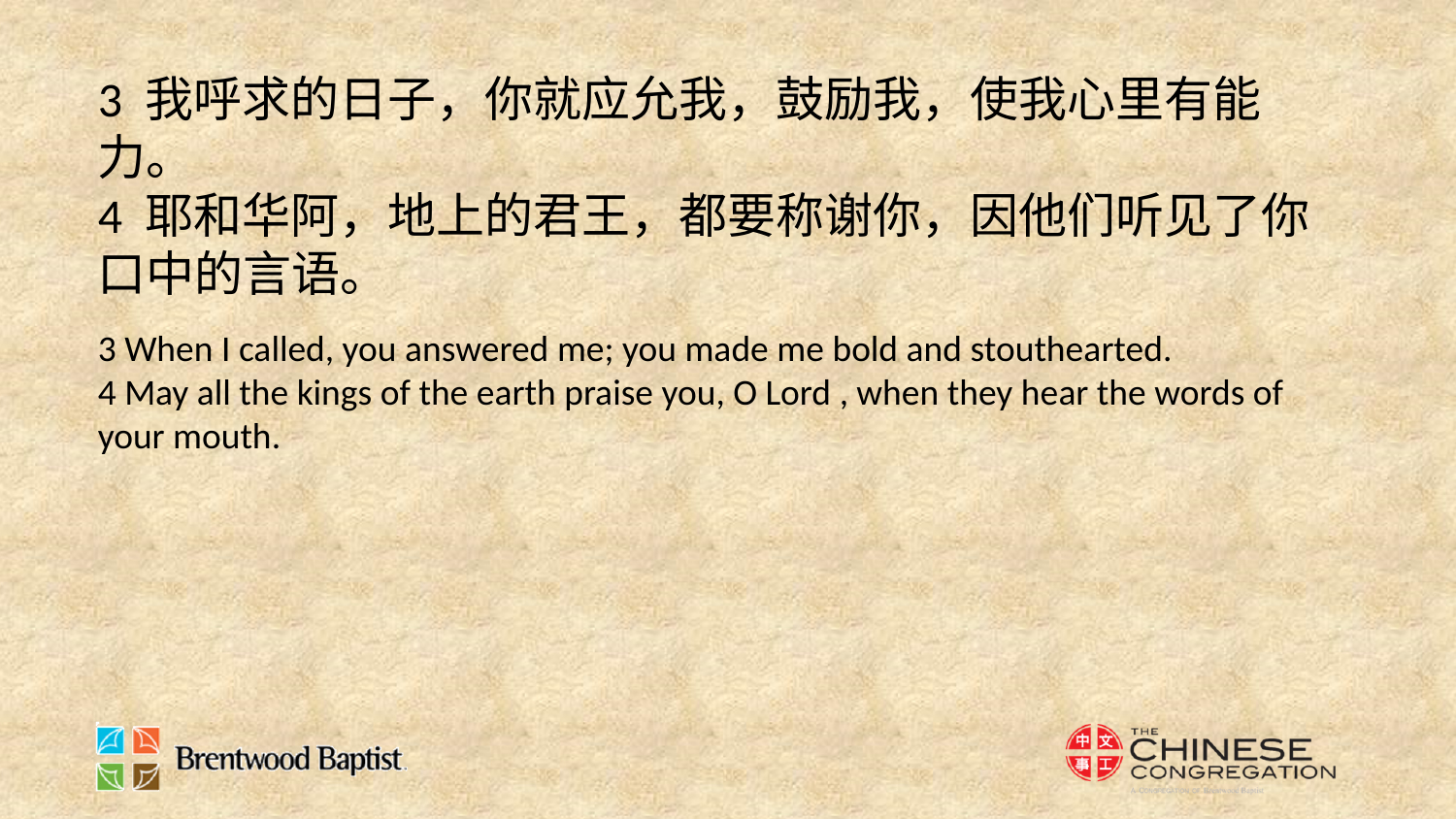

3 我呼求的日子，你就应允我，鼓励我，使我心里有能力。
4 耶和华阿，地上的君王，都要称谢你，因他们听见了你口中的言语。

3 When I called, you answered me; you made me bold and stouthearted.
4 May all the kings of the earth praise you, O Lord , when they hear the words of your mouth.